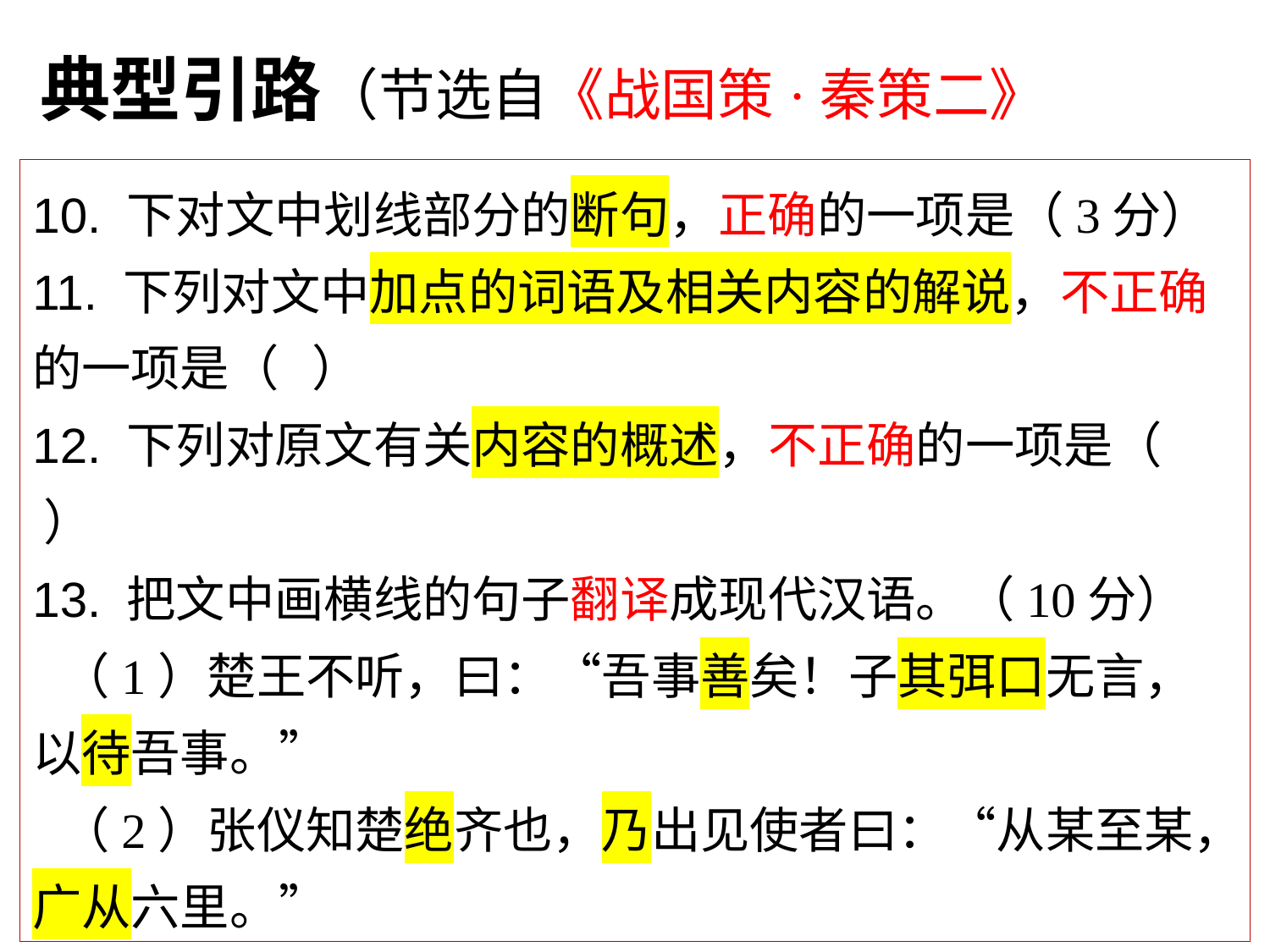

典型引路（节选自《战国策·秦策二》
10. 下对文中划线部分的断句，正确的一项是（3分）
11. 下列对文中加点的词语及相关内容的解说，不正确的一项是（   ）
12. 下列对原文有关内容的概述，不正确的一项是（   ）
13. 把文中画横线的句子翻译成现代汉语。（10分）
（1）楚王不听，曰：“吾事善矣！子其弭口无言，以待吾事。”
（2）张仪知楚绝齐也，乃出见使者曰：“从某至某，广从六里。”